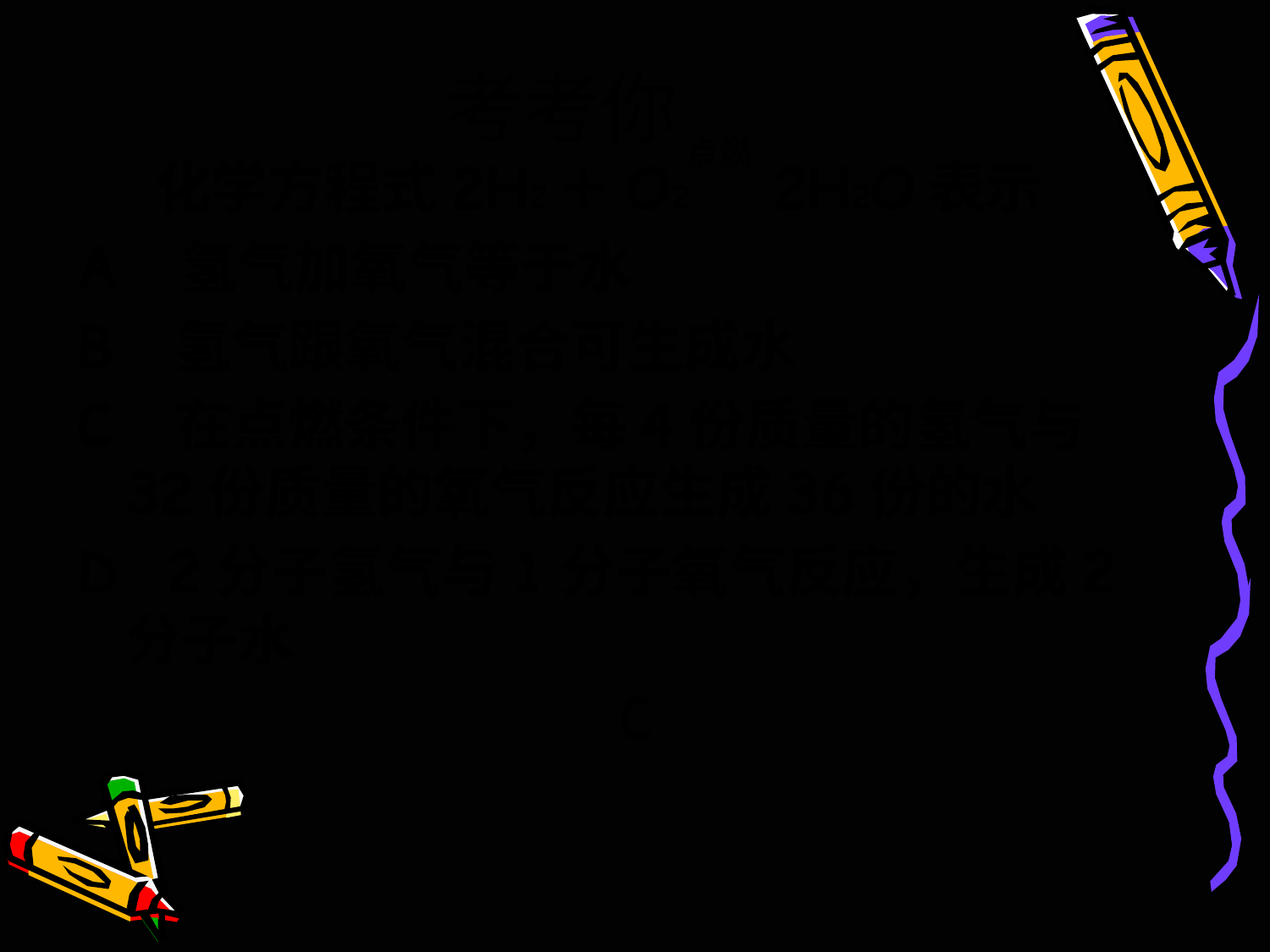

# 考考你
点燃
     化学方程式2H2＋O2      2H2O表示
A  氢气加氧气等于水
B  氢气跟氧气混合可生成水
C  在点燃条件下，每4份质量的氢气与32份质量的氧气反应生成36份的水
D  2分子氢气与1分子氧气反应，生成2分子水
                                C